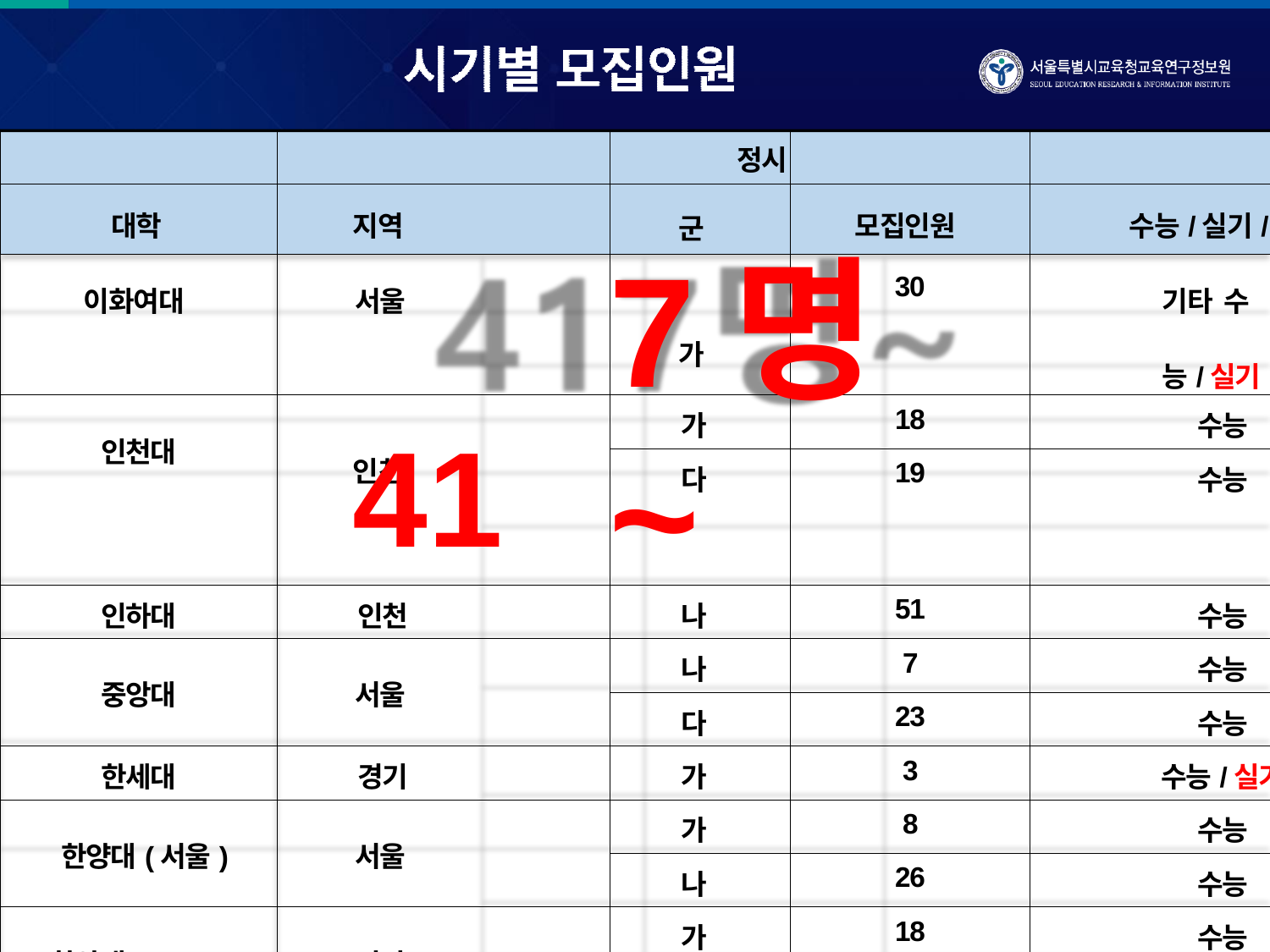

| 대학 이화여대 | 지역 서울 | 정시 군 가 | 모집인원 30 | 수능/실기/기타 수능/실기 |
| --- | --- | --- | --- | --- |
| 인천대 | 인천 41 | 가 | 18 | 수능 |
|  |  | 다 | 19 | 수능 |
| 인하대 | 인천 | 나 | 51 | 수능 |
| 중앙대 | 서울 | 나 | 7 | 수능 |
|  |  | 다 | 23 | 수능 |
| 한세대 | 경기 | 가 | 3 | 수능/실기 |
| 한양대(서울) | 서울 | 가 | 8 | 수능 |
|  |  | 나 | 26 | 수능 |
| 한양대(ERICA) | 경기 | 가 | 18 | 수능 |
|  |  | 나 | 9 | 수능 |
| 홍익대(서울) | 서울 | 나 | 5 | 수능/실기 |
|  |  | 다 | 9 | 수능 |

7명~